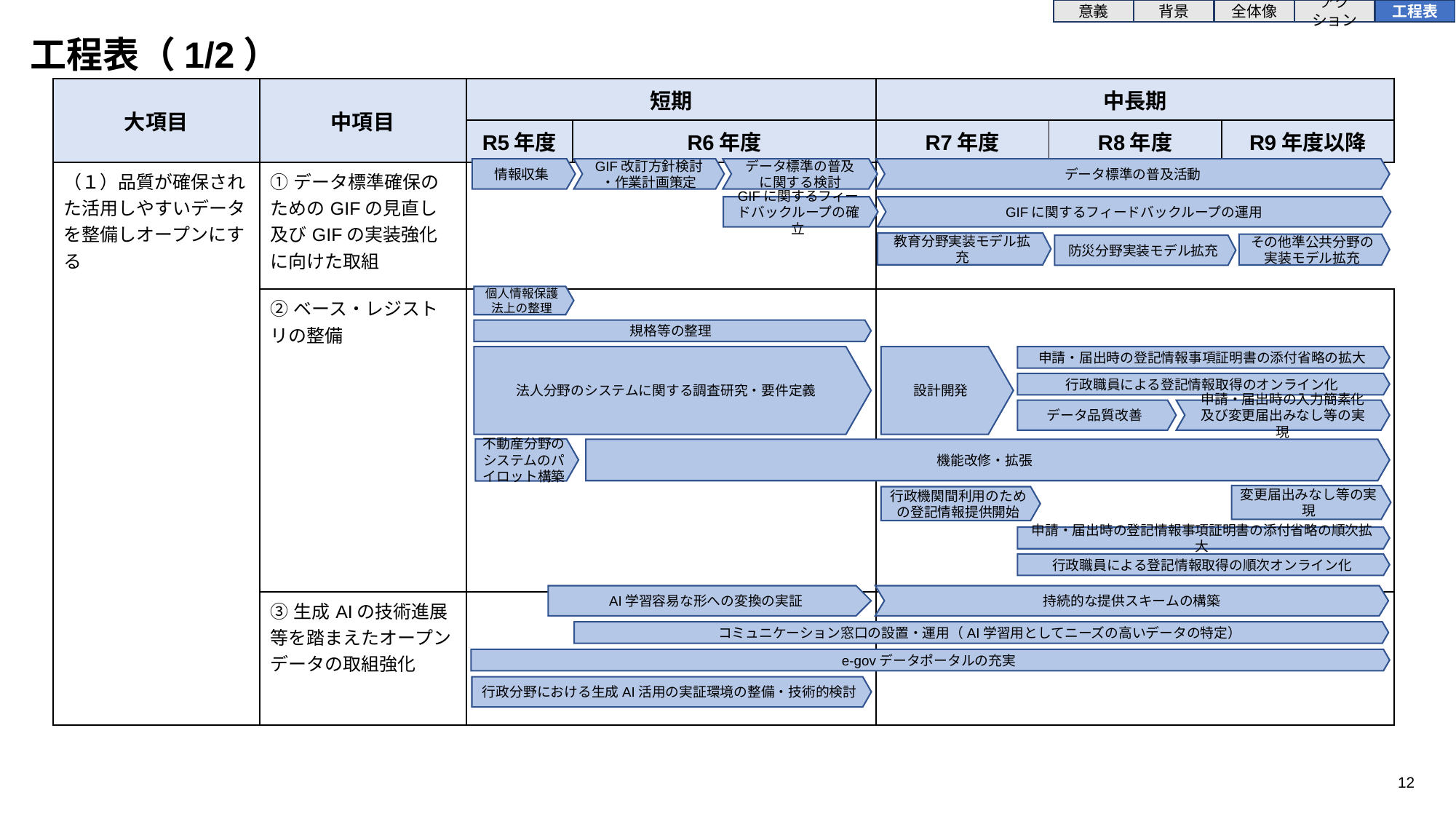

意義
背景
全体像
アクション
工程表
工程表（1/2）
| 大項目 | 中項目 | 短期 |  | 中長期 |  |  |
| --- | --- | --- | --- | --- | --- | --- |
|  |  | R5年度 | R6年度 | R7年度 | R8年度 | R9年度以降 |
| （１）品質が確保された活用しやすいデータを整備しオープンにする | ①データ標準確保のためのGIFの見直し及びGIFの実装強化に向けた取組 |  |  |  |  |  |
|  | ②ベース・レジストリの整備 |  |  |  |  |  |
|  | ③生成AIの技術進展等を踏まえたオープンデータの取組強化 |  |  |  |  |  |
情報収集
GIF改訂方針検討
・作業計画策定
データ標準の普及に関する検討
データ標準の普及活動
GIFに関するフィードバックループの確立
GIFに関するフィードバックループの運用
教育分野実装モデル拡充
その他準公共分野の実装モデル拡充
防災分野実装モデル拡充
個人情報保護法上の整理
規格等の整理
法人分野のシステムに関する調査研究・要件定義
設計開発
申請・届出時の登記情報事項証明書の添付省略の拡大
行政職員による登記情報取得のオンライン化
データ品質改善
申請・届出時の入力簡素化及び変更届出みなし等の実現
不動産分野のシステムのパイロット構築
機能改修・拡張
変更届出みなし等の実現
行政機関間利用のための登記情報提供開始
申請・届出時の登記情報事項証明書の添付省略の順次拡大
行政職員による登記情報取得の順次オンライン化
AI学習容易な形への変換の実証
持続的な提供スキームの構築
コミュニケーション窓口の設置・運用（AI学習用としてニーズの高いデータの特定）
e-govデータポータルの充実
行政分野における生成AI活用の実証環境の整備・技術的検討